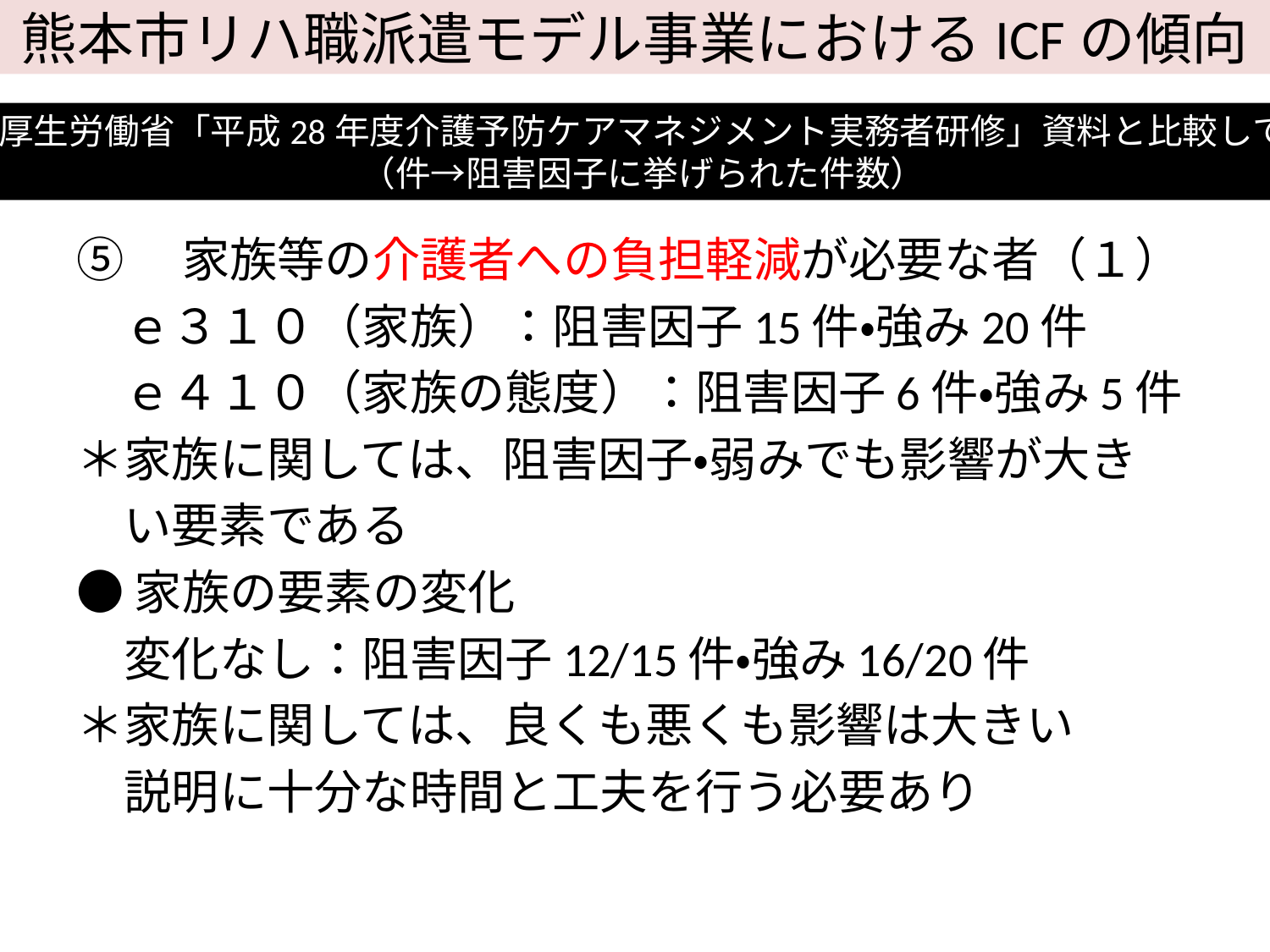

# 熊本市リハ職派遣モデル事業におけるICFの傾向
厚生労働省「平成28年度介護予防ケアマネジメント実務者研修」資料と比較して
（件→阻害因子に挙げられた件数）
⑤　家族等の介護者への負担軽減が必要な者（１）
　ｅ３１０（家族）：阻害因子15件・強み20件
　ｅ４１０（家族の態度）：阻害因子6件・強み5件
＊家族に関しては、阻害因子・弱みでも影響が大き
　い要素である
●家族の要素の変化
　変化なし：阻害因子12/15件・強み16/20件
＊家族に関しては、良くも悪くも影響は大きい
　説明に十分な時間と工夫を行う必要あり